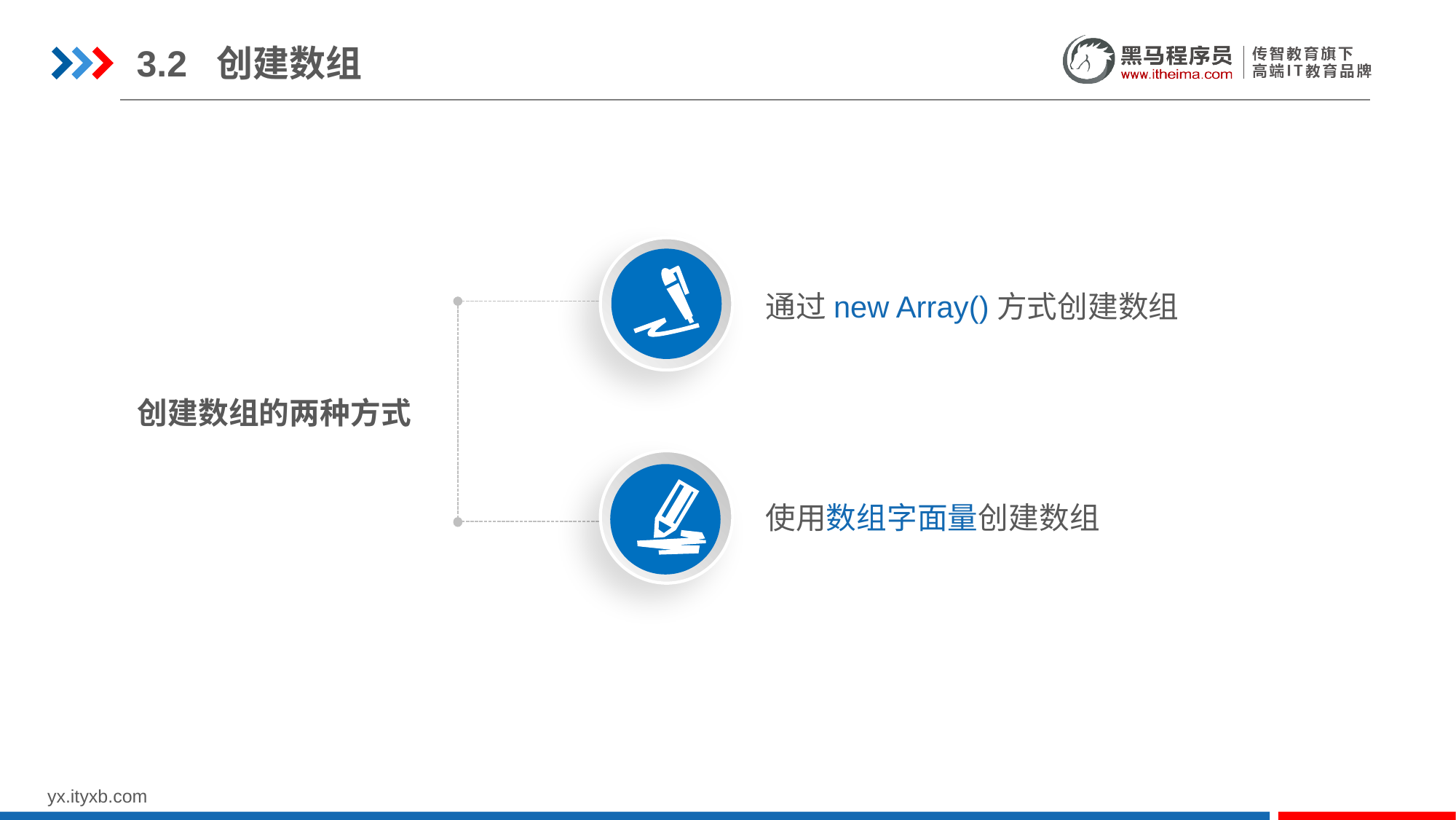

3.2  创建数组

通过new Array()方式创建数组
创建数组的两种方式

使用数组字面量创建数组